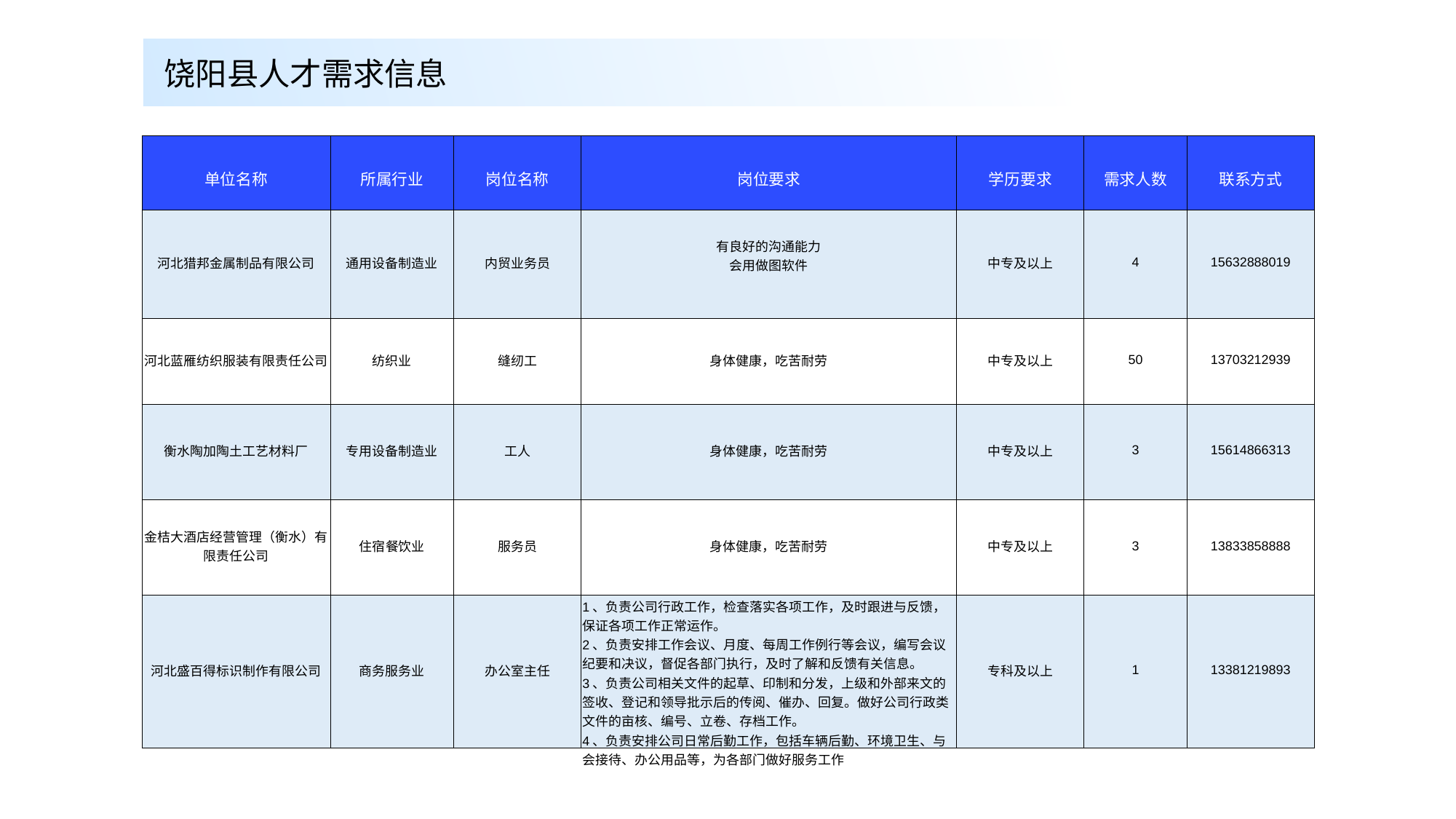

饶阳县人才需求信息
| 单位名称 | 所属行业 | 岗位名称 | 岗位要求 | 学历要求 | 需求人数 | 联系方式 |
| --- | --- | --- | --- | --- | --- | --- |
| 河北猎邦金属制品有限公司 | 通用设备制造业 | 内贸业务员 | 有良好的沟通能力 会用做图软件 | 中专及以上 | 4 | 15632888019 |
| 河北蓝雁纺织服装有限责任公司 | 纺织业 | 缝纫工 | 身体健康，吃苦耐劳 | 中专及以上 | 50 | 13703212939 |
| 衡水陶加陶土工艺材料厂 | 专用设备制造业 | 工人 | 身体健康，吃苦耐劳 | 中专及以上 | 3 | 15614866313 |
| 金桔大酒店经营管理（衡水）有限责任公司 | 住宿餐饮业 | 服务员 | 身体健康，吃苦耐劳 | 中专及以上 | 3 | 13833858888 |
| 河北盛百得标识制作有限公司 | 商务服务业 | 办公室主任 | 1、负责公司行政工作，检查落实各项工作，及时跟进与反馈，保证各项工作正常运作。 2、负责安排工作会议、月度、每周工作例行等会议，编写会议纪要和决议，督促各部门执行，及时了解和反馈有关信息。 3、负责公司相关文件的起草、印制和分发，上级和外部来文的签收、登记和领导批示后的传阅、催办、回复。做好公司行政类文件的亩核、编号、立卷、存档工作。 4、负责安排公司日常后勤工作，包括车辆后勤、环境卫生、与会接待、办公用品等，为各部门做好服务工作 | 专科及以上 | 1 | 13381219893 |
39